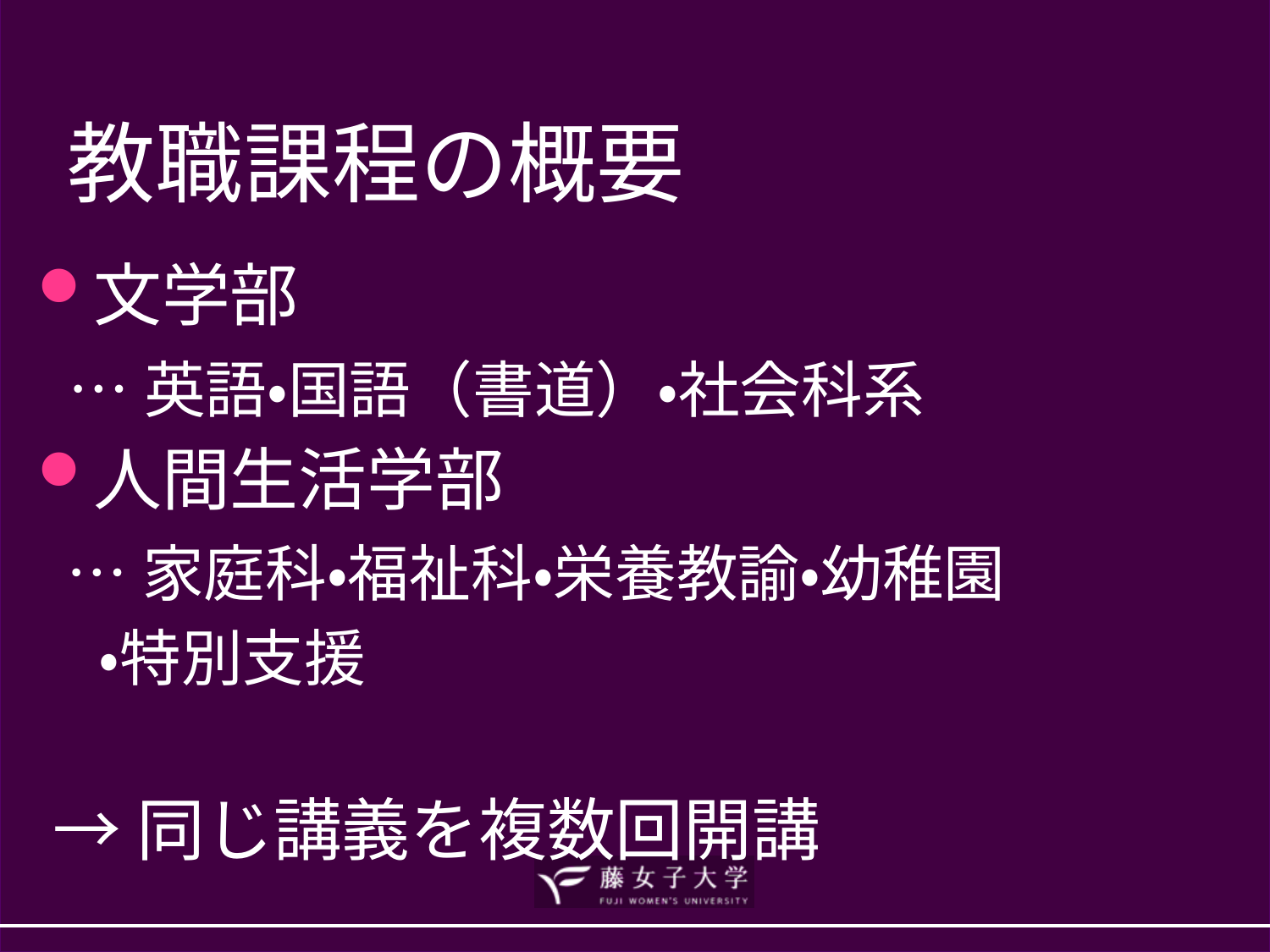

# 教職課程の概要
文学部
  …英語・国語（書道）・社会科系
人間生活学部
  …家庭科・福祉科・栄養教諭・幼稚園
　・特別支援

 →同じ講義を複数回開講